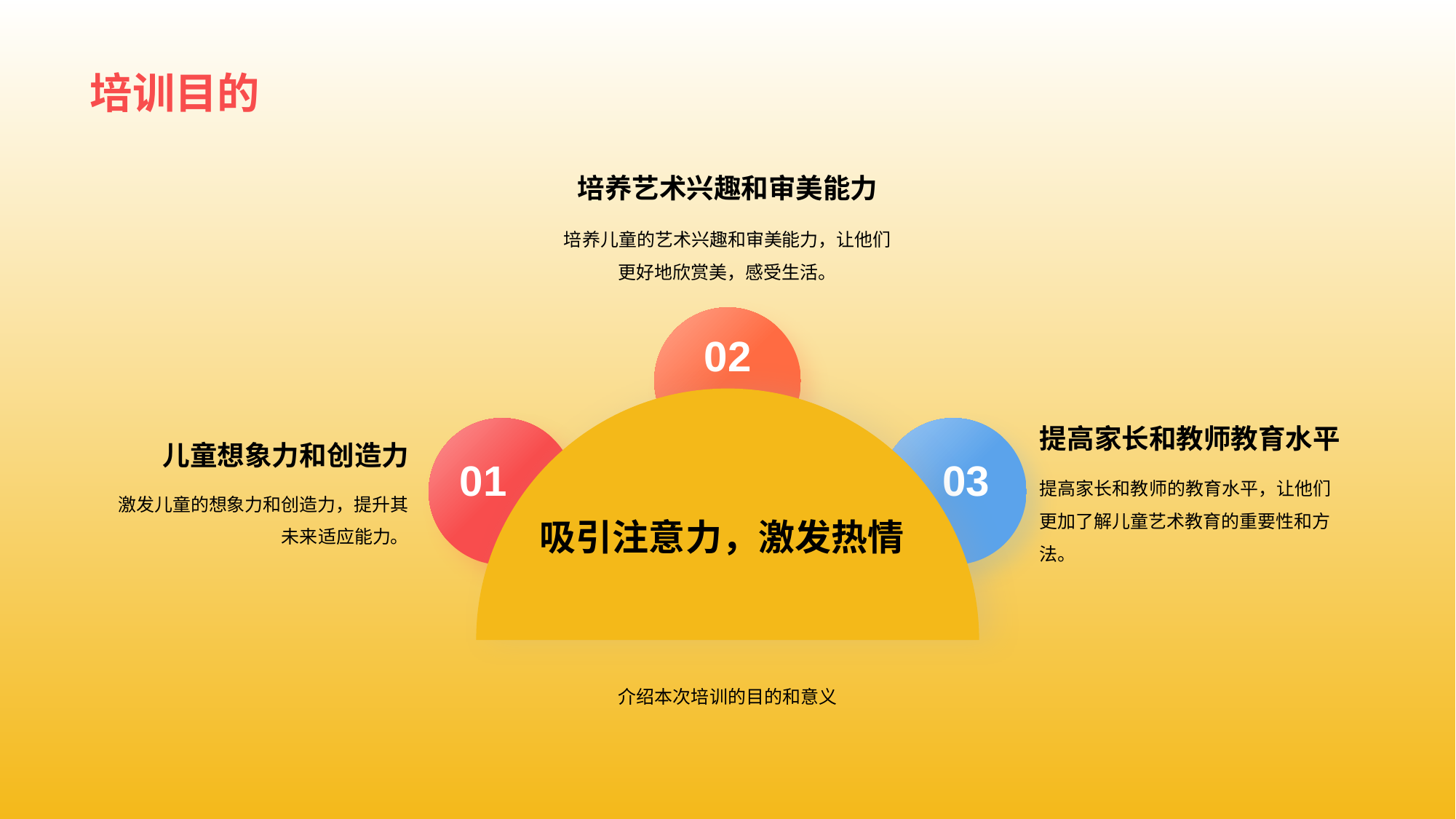

# 培 训目的
培 养艺术兴趣和审美能力
培 养儿童的艺术兴趣和审美能力，让他们更好地欣赏美，感受生活。

0 2

吸引注意 力，激发热情

0 1

0 3
提高 家长和教师教育水平
提高家长和教 师的教育水平，让他们更加了解儿童艺术教育的重要性和方法。
儿童想象力和 创造力
激发儿童的想象力和创造力，提升其未来 适应能力。
介绍本次培 训的目的和意义